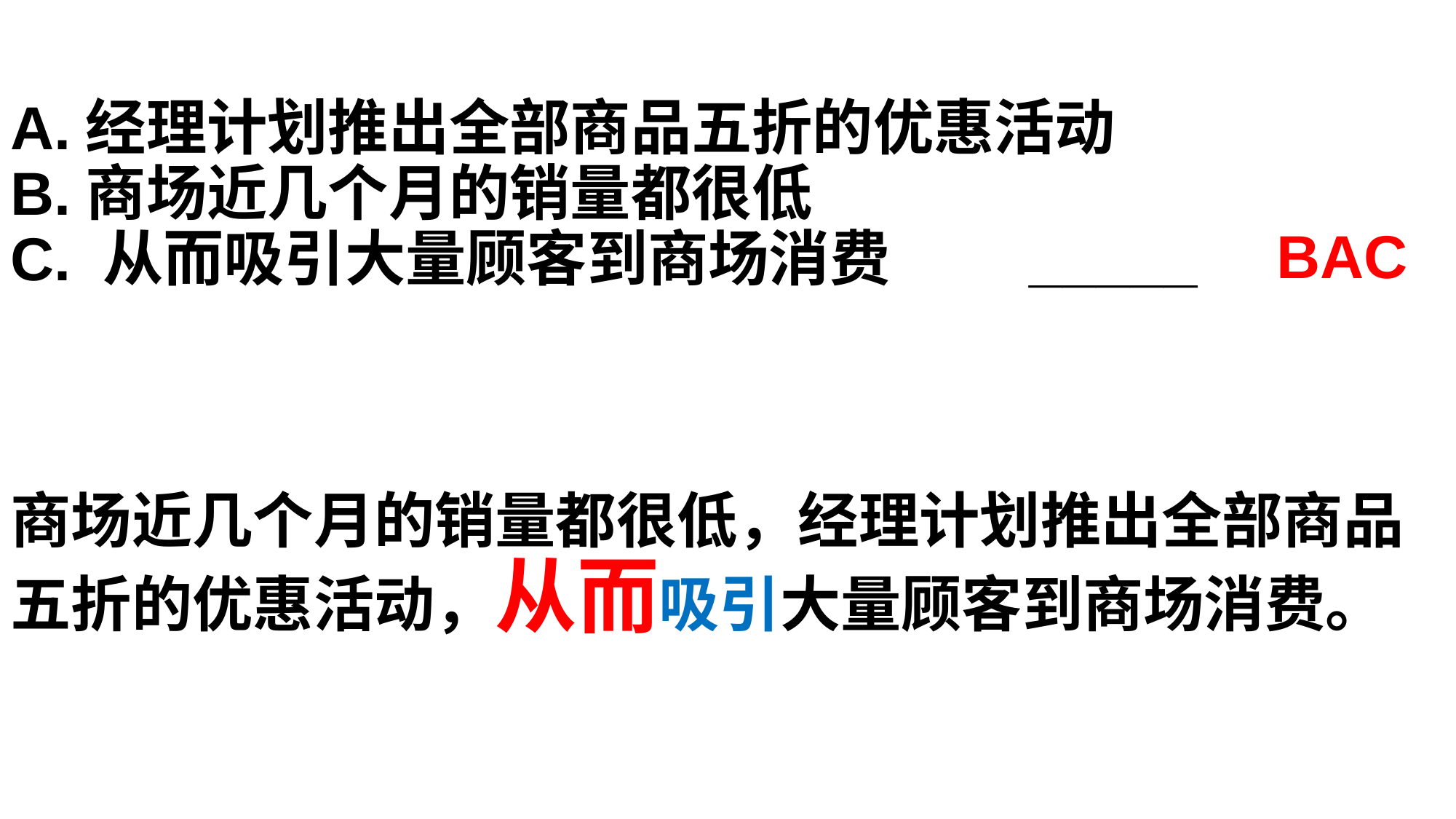

A.经理计划推出全部商品五折的优惠活动
B.商场近几个月的销量都很低
C. 从而吸引大量顾客到商场消费         _____
BAC
商场近几个月的销量都很低，经理计划推出全部商品五折的优惠活动，从而吸引大量顾客到商场消费。